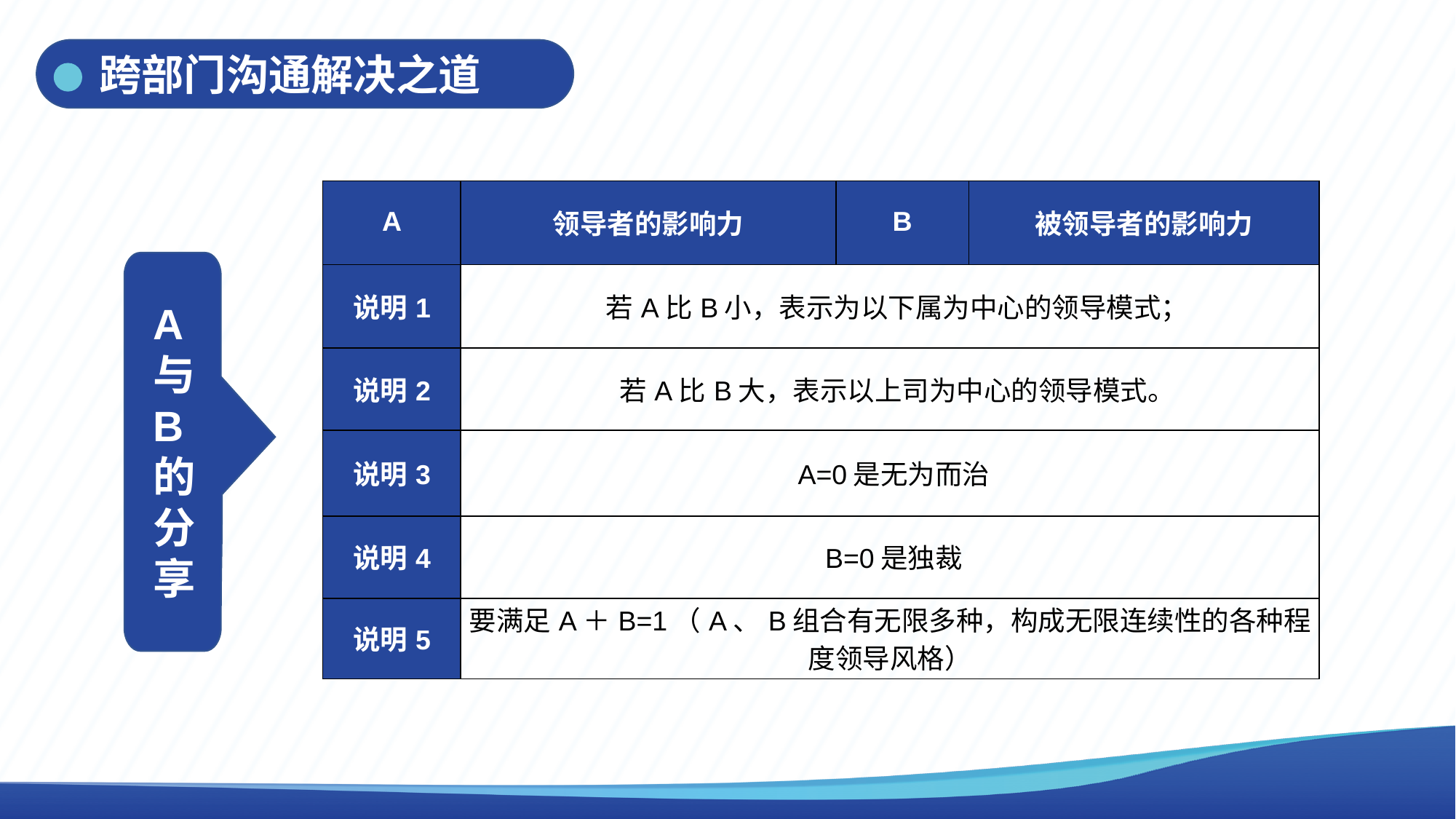

跨部门沟通解决之道

| A | 领导者的影响力 | B | 被领导者的影响力 |
| --- | --- | --- | --- |
| 说明1 | 若A比B小，表示为以下属为中心的领导模式； |  |  |
| 说明2 | 若A比B大，表示以上司为中心的领导模式。 |  |  |
| 说明3 | A=0是无为而治 |  |  |
| 说明4 | B=0是独裁 |  |  |
| 说明5 | 要满足A＋B=1（A、B组合有无限多种，构成无限连续性的各种程度领导风格） |  |  |

A与B的分享